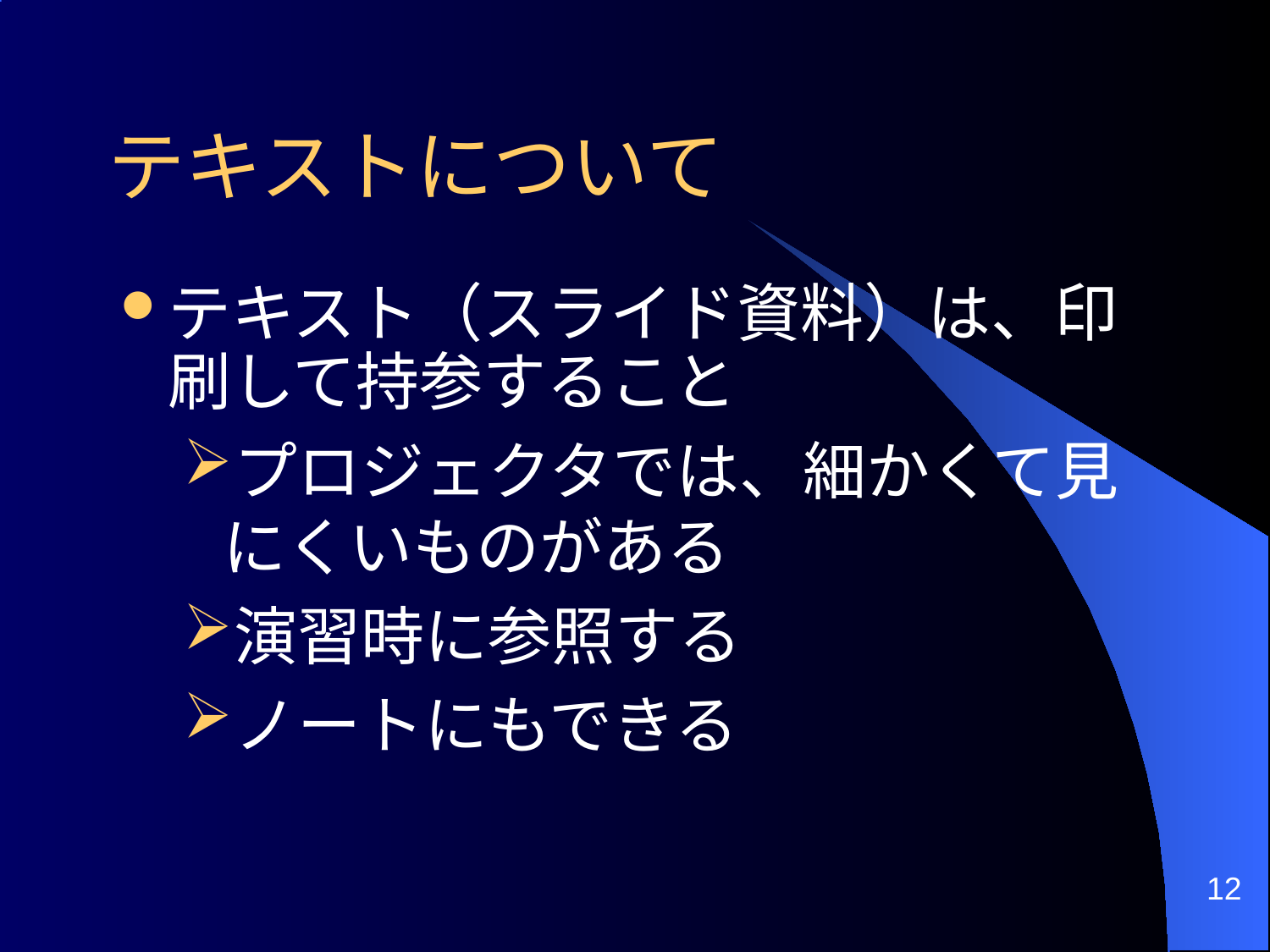

テキストについて
テキスト（スライド資料）は、印刷して持参すること
プロジェクタでは、細かくて見にくいものがある
演習時に参照する
ノートにもできる
12